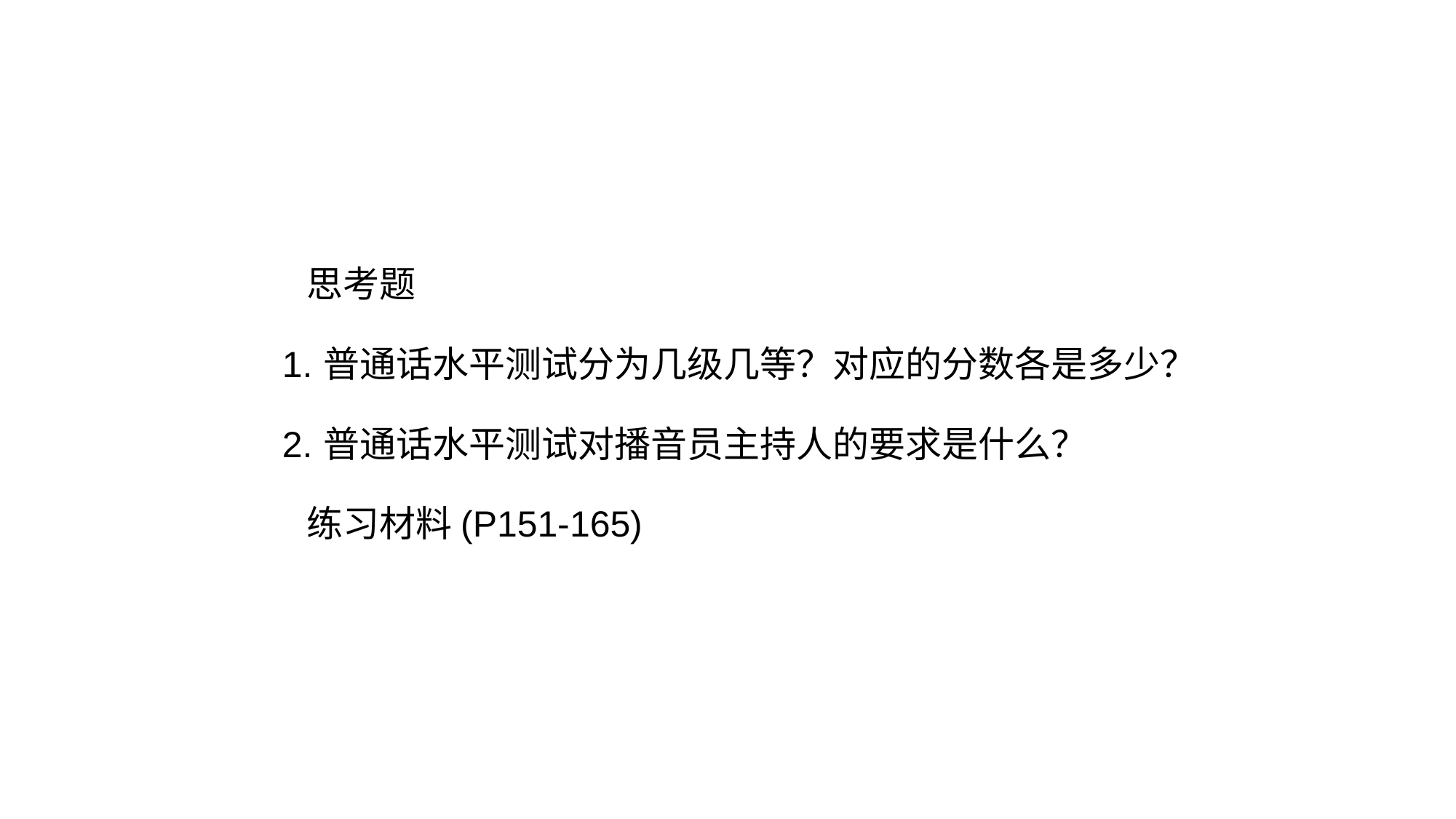

思考题
普通话水平测试分为几级几等？对应的分数各是多少？
普通话水平测试对播音员主持人的要求是什么？
练习材料(P151-165)